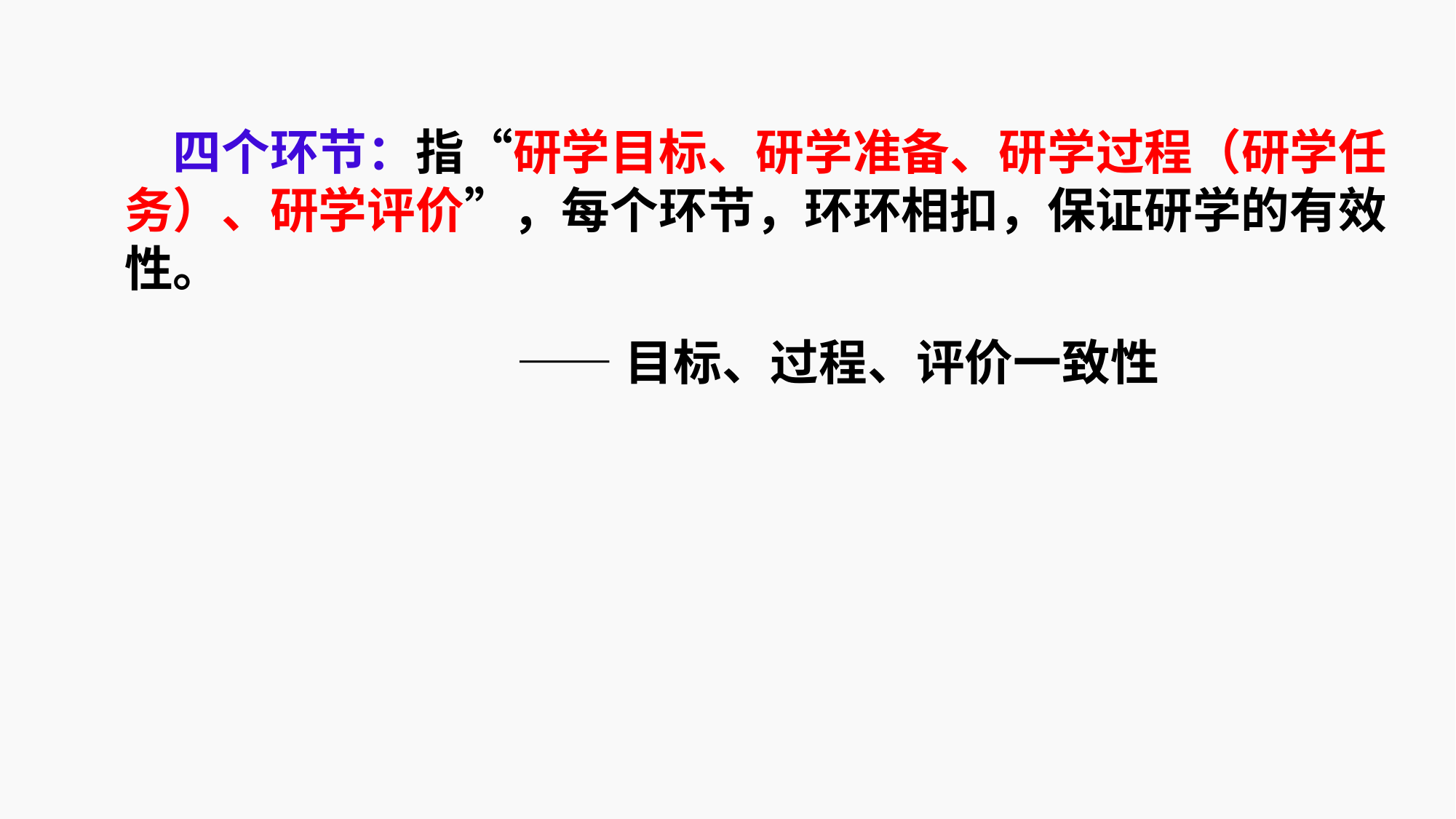

四个环节：指“研学目标、研学准备、研学过程（研学任务）、研学评价”，每个环节，环环相扣，保证研学的有效性。
——目标、过程、评价一致性